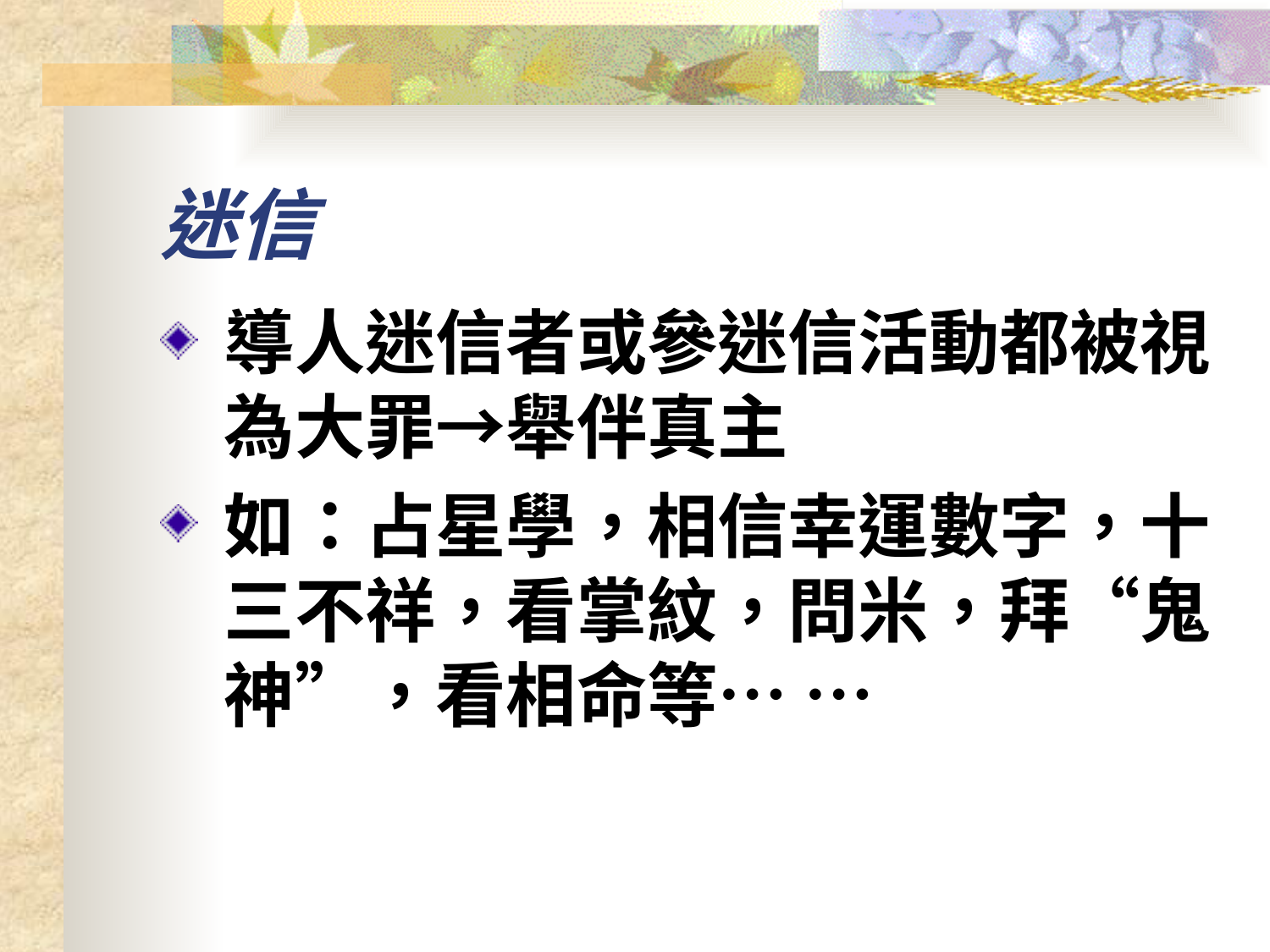

# 迷信
導人迷信者或參迷信活動都被視為大罪→舉伴真主
如：占星學，相信幸運數字，十三不祥，看掌紋，問米，拜“鬼神”，看相命等… …